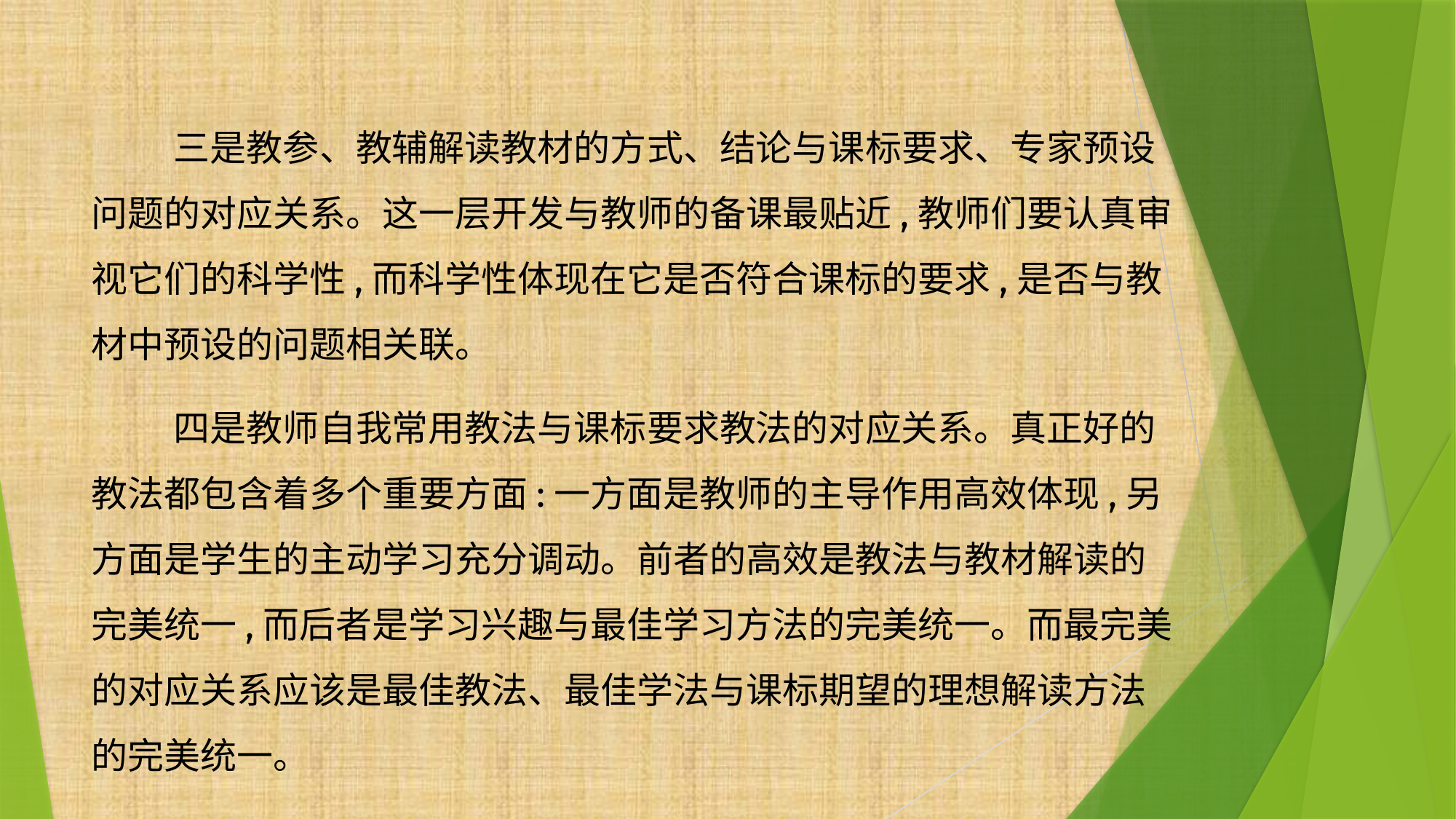

#
         三是教参、教辅解读教材的方式、结论与课标要求、专家预设问题的对应关系。这一层开发与教师的备课最贴近,教师们要认真审视它们的科学性,而科学性体现在它是否符合课标的要求,是否与教材中预设的问题相关联。
         四是教师自我常用教法与课标要求教法的对应关系。真正好的教法都包含着多个重要方面:一方面是教师的主导作用高效体现,另方面是学生的主动学习充分调动。前者的高效是教法与教材解读的完美统一,而后者是学习兴趣与最佳学习方法的完美统一。而最完美的对应关系应该是最佳教法、最佳学法与课标期望的理想解读方法的完美统一。